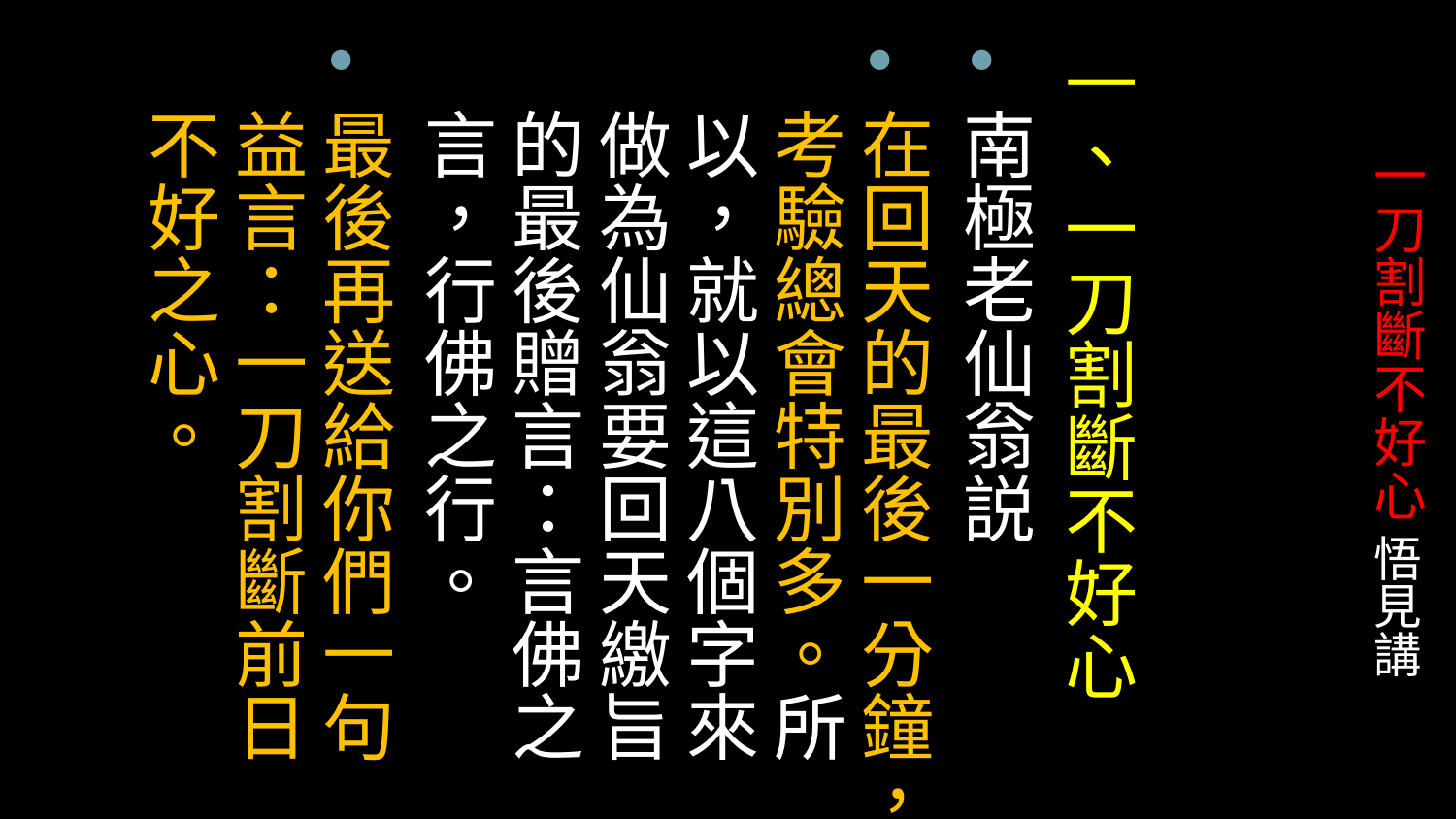

一、一刀割斷不好心
南極老仙翁説
在回天的最後一分鐘，考驗總會特別多。所以，就以這八個字來做為仙翁要回天繳旨的最後贈言：言佛之言，行佛之行。
最後再送給你們一句益言：一刀割斷前日不好之心。

# 一刀割斷不好心 悟見講